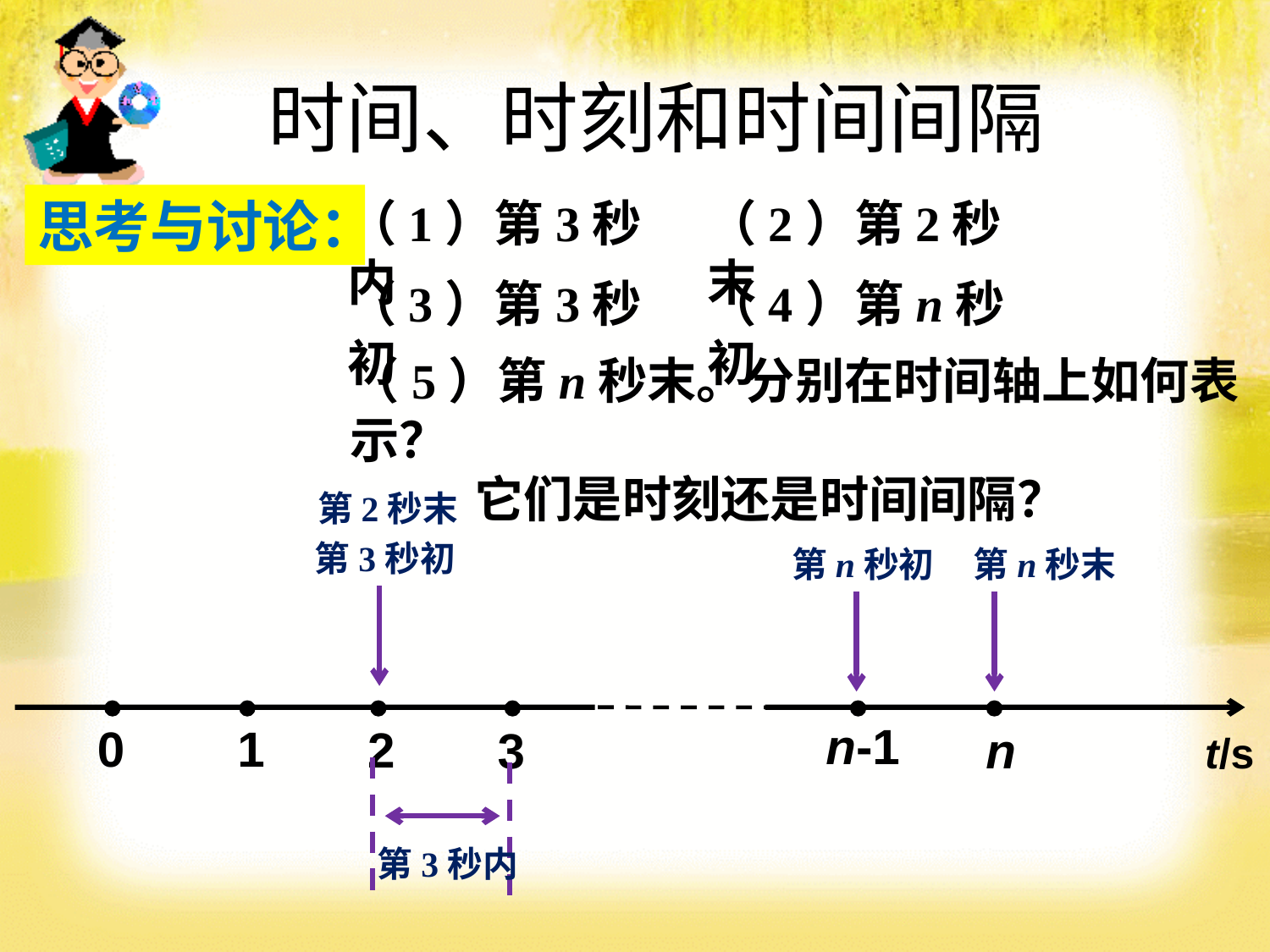

# 时间、时刻和时间间隔
思考与讨论：
（1）第3秒内
（2）第2秒末
（4）第n秒初
（3）第3秒初
（5）第n秒末。分别在时间轴上如何表示？
          它们是时刻还是时间间隔？
第2秒末
第3秒初
第n秒末
第n秒初

n-1
0
1
2
3
n
t/s
第3秒内